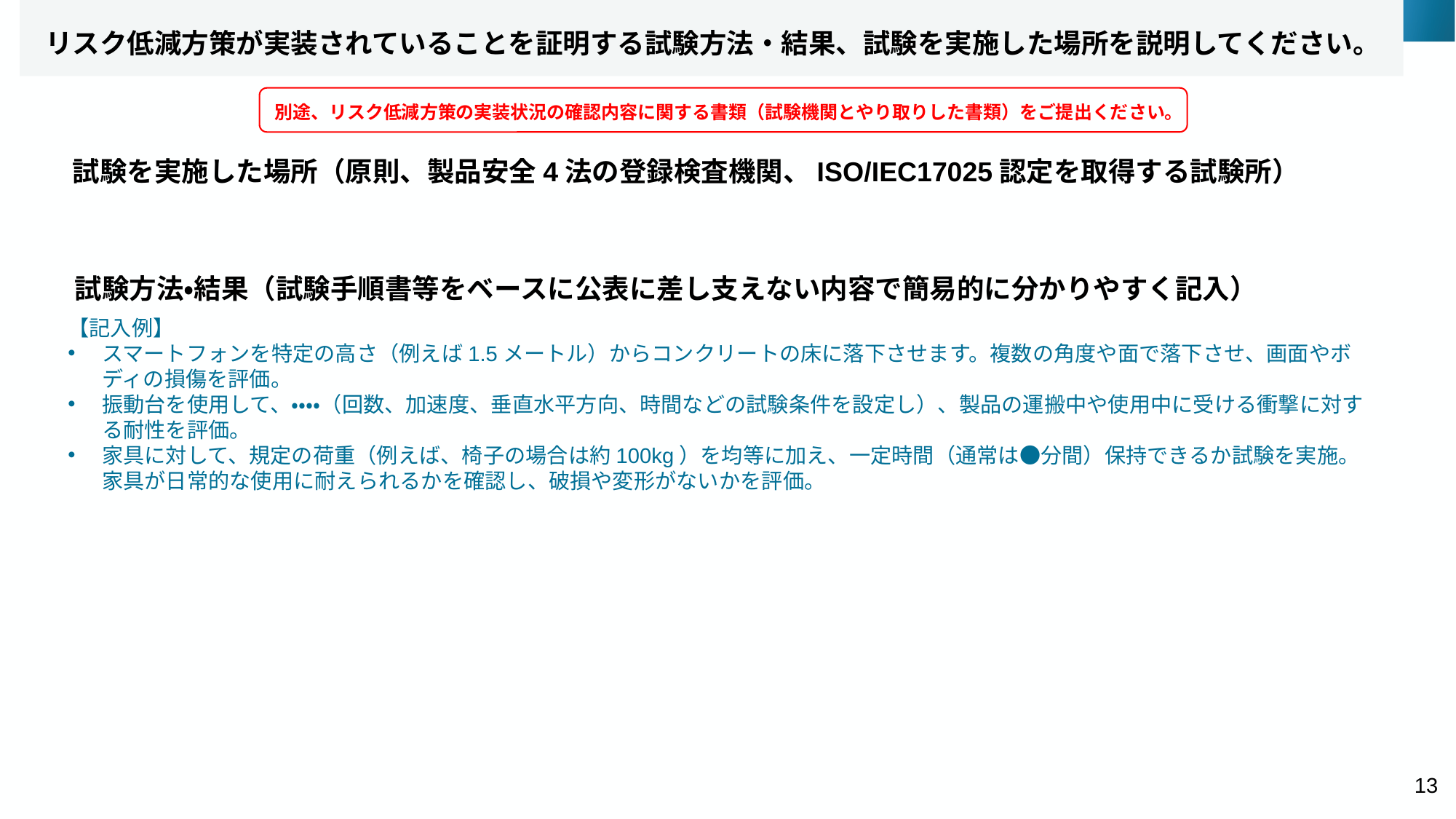

リスク低減方策が実装されていることを証明する試験方法・結果、試験を実施した場所を説明してください。
別途、リスク低減方策の実装状況の確認内容に関する書類（試験機関とやり取りした書類）をご提出ください。
試験を実施した場所（原則、製品安全4法の登録検査機関、ISO/IEC17025認定を取得する試験所）

試験方法・結果（試験手順書等をベースに公表に差し支えない内容で簡易的に分かりやすく記入）
【記入例】
スマートフォンを特定の高さ（例えば1.5メートル）からコンクリートの床に落下させます。複数の角度や面で落下させ、画面やボディの損傷を評価。
振動台を使用して、・・・・（回数、加速度、垂直水平方向、時間などの試験条件を設定し）、製品の運搬中や使用中に受ける衝撃に対する耐性を評価。
家具に対して、規定の荷重（例えば、椅子の場合は約100kg）を均等に加え、一定時間（通常は●分間）保持できるか試験を実施。家具が日常的な使用に耐えられるかを確認し、破損や変形がないかを評価。

13